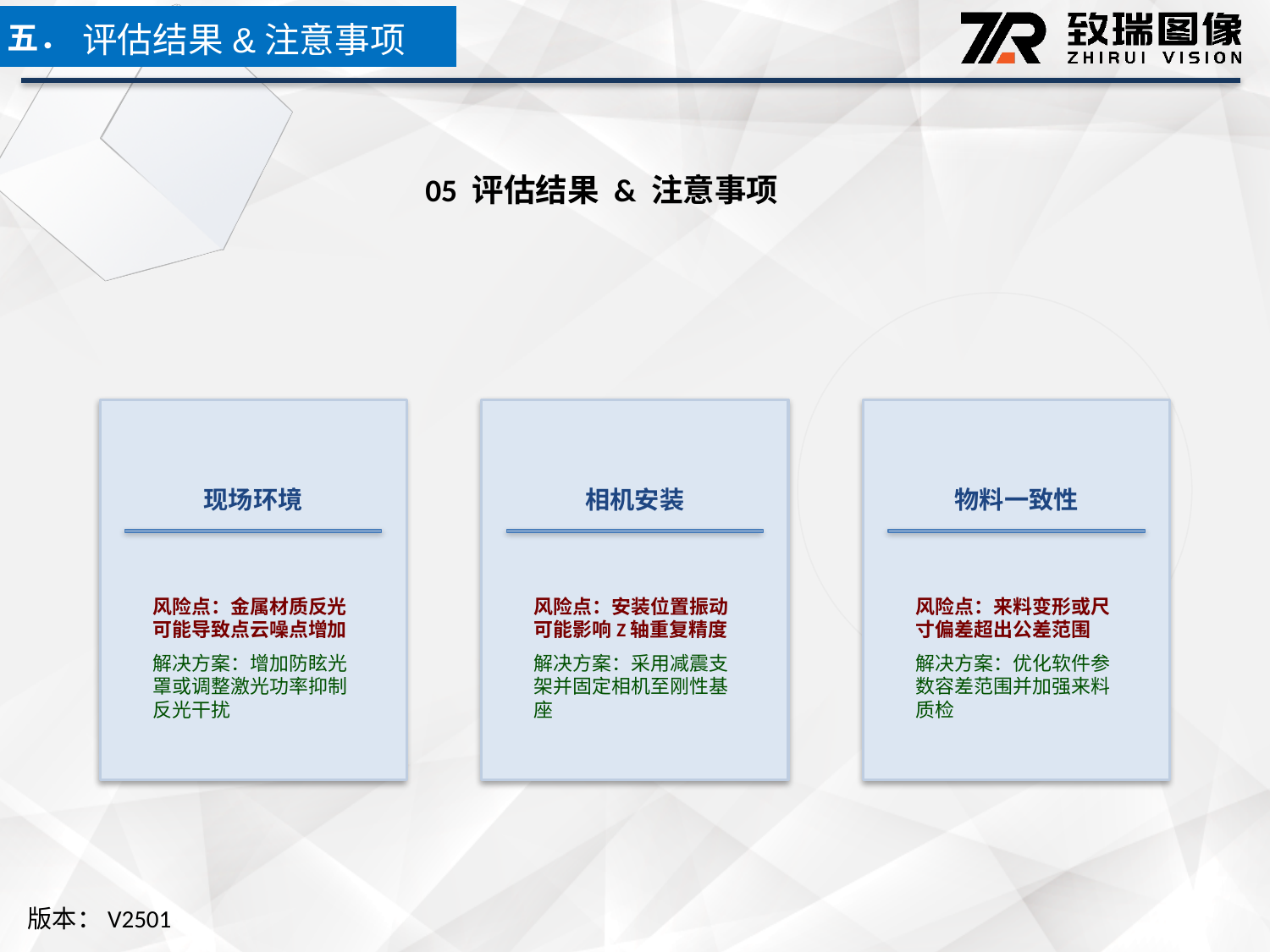

五．
评估结果&注意事项

05 评估结果 & 注意事项

现场环境

相机安装

物料一致性

风险点：金属材质反光可能导致点云噪点增加
解决方案：增加防眩光罩或调整激光功率抑制反光干扰

风险点：安装位置振动可能影响Z轴重复精度
解决方案：采用减震支架并固定相机至刚性基座

风险点：来料变形或尺寸偏差超出公差范围
解决方案：优化软件参数容差范围并加强来料质检